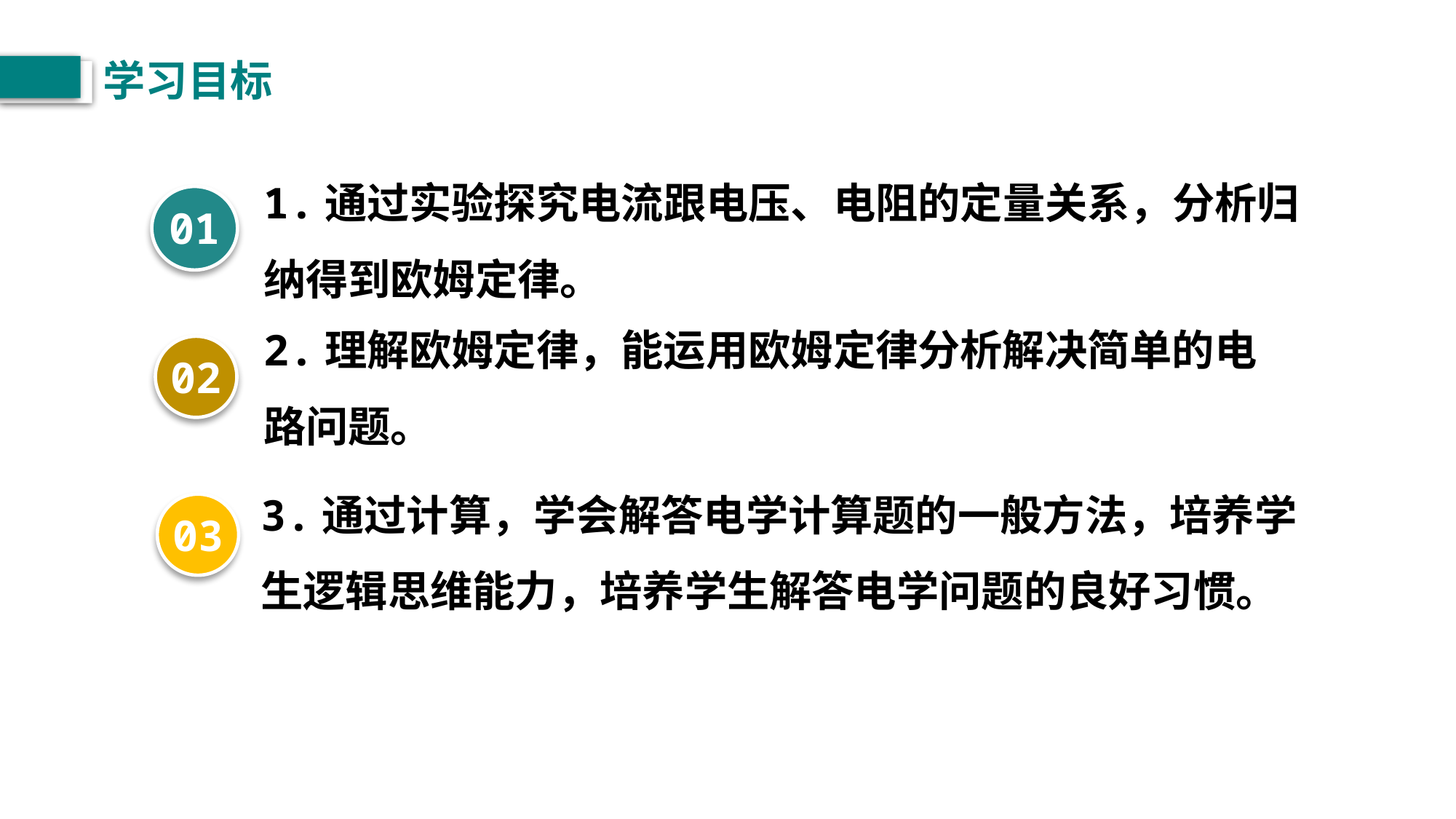

学习目标

1.通过实验探究电流跟电压、电阻的定量关系，分析归纳得到欧姆定律。

01
2.理解欧姆定律，能运用欧姆定律分析解决简单的电路问题。

02
3.通过计算，学会解答电学计算题的一般方法，培养学生逻辑思维能力，培养学生解答电学问题的良好习惯。

03